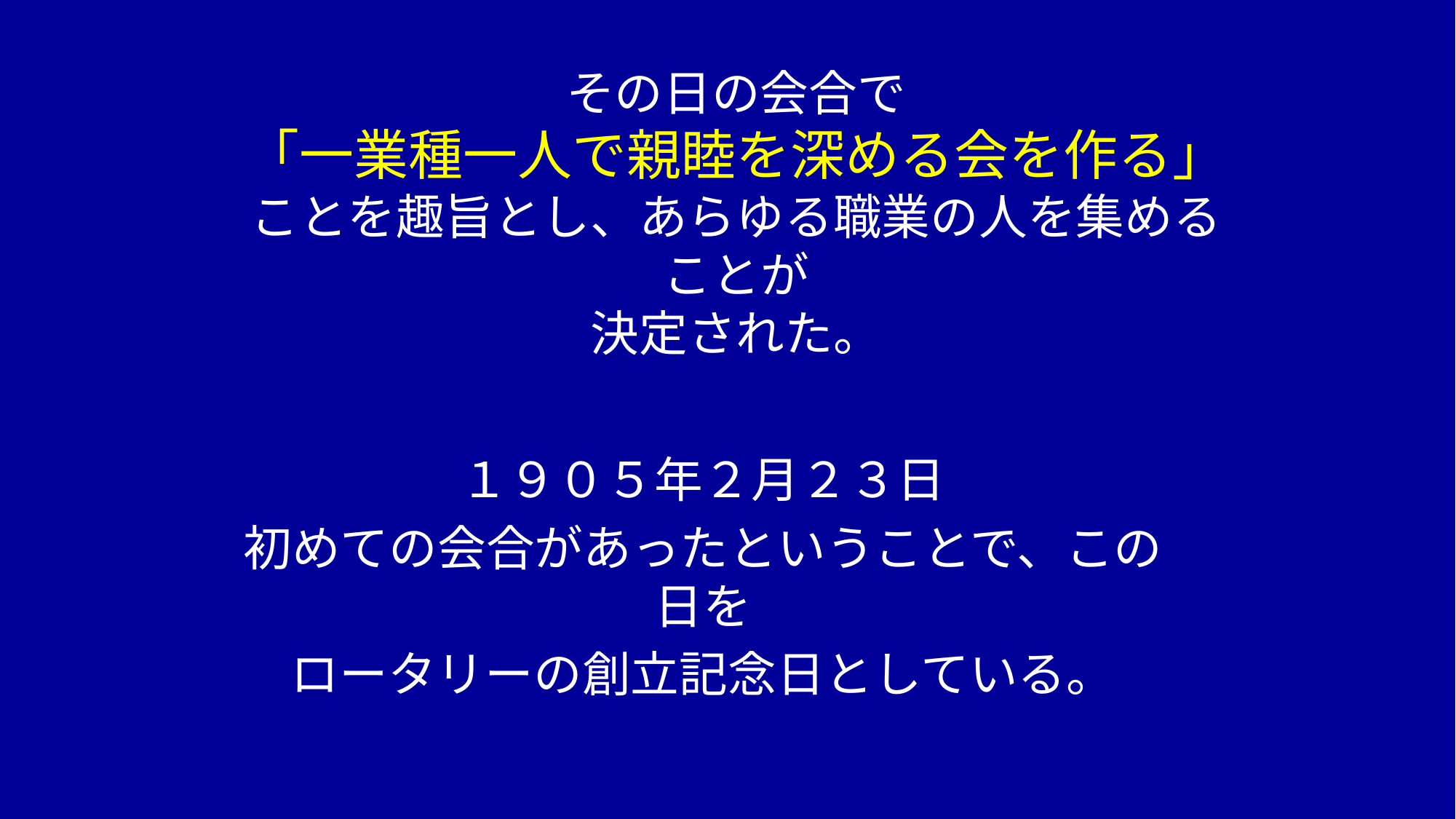

# その日の会合で 「一業種一人で親睦を深める会を作る」ことを趣旨とし、あらゆる職業の人を集めることが 決定された。
１９０５年２月２３日
初めての会合があったということで、この日を
ロータリーの創立記念日としている。